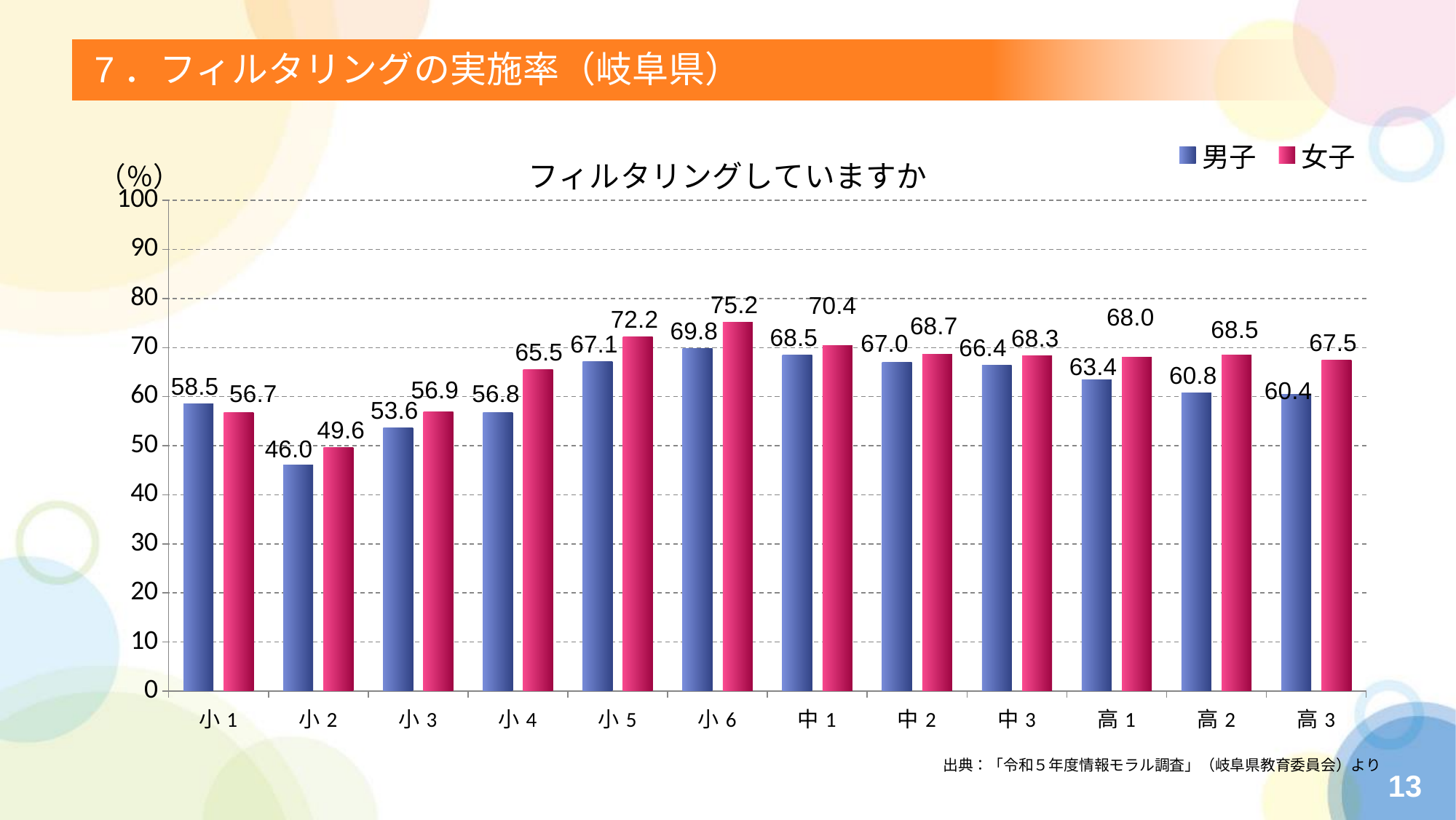

# 7．フィルタリングの実施率（岐阜県）

### Chart: フィルタリングしていますか

| Category | 男子 | 女子 |
|---|---|---|
| 小1 | 58.5 | 56.7 |
| 小2 | 46.0 | 49.6 |
| 小3 | 53.6 | 56.9 |
| 小4 | 56.8 | 65.5 |
| 小5 | 67.1 | 72.2 |
| 小6 | 69.8 | 75.2 |
| 中1 | 68.5 | 70.4 |
| 中2 | 67.0 | 68.7 |
| 中3 | 66.4 | 68.3 |
| 高1 | 63.4 | 68.0 |
| 高2 | 60.8 | 68.5 |
| 高3 | 60.4 | 67.5 |
出典：「令和５年度情報モラル調査」（岐阜県教育委員会）より
13